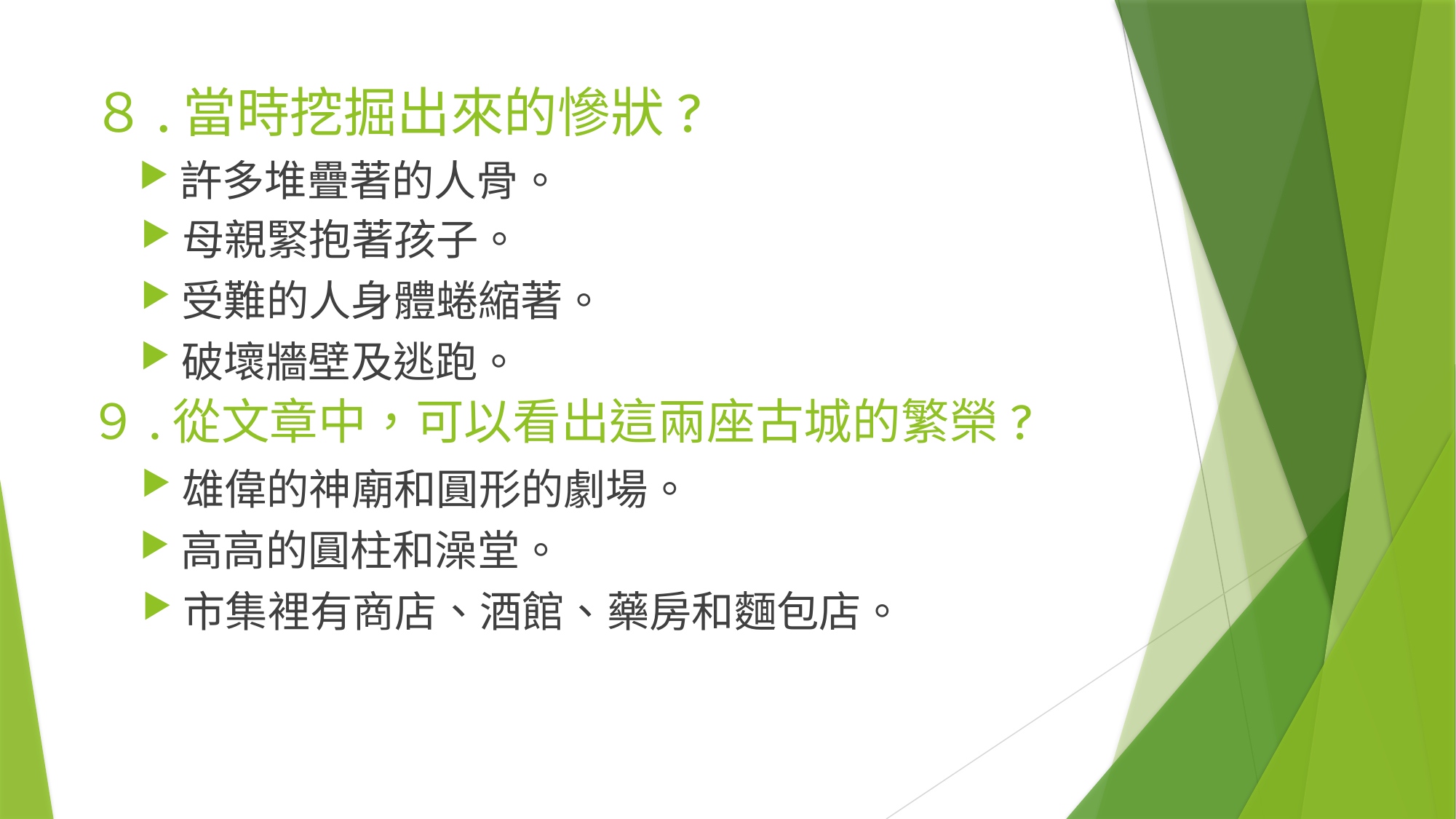

# ８.當時挖掘出來的慘狀?
許多堆疊著的人骨。
母親緊抱著孩子。

受難的人身體蜷縮著。
破壞牆壁及逃跑。
９.從文章中，可以看出這兩座古城的繁榮?
雄偉的神廟和圓形的劇場。
高高的圓柱和澡堂。
市集裡有商店、酒館、藥房和麵包店。